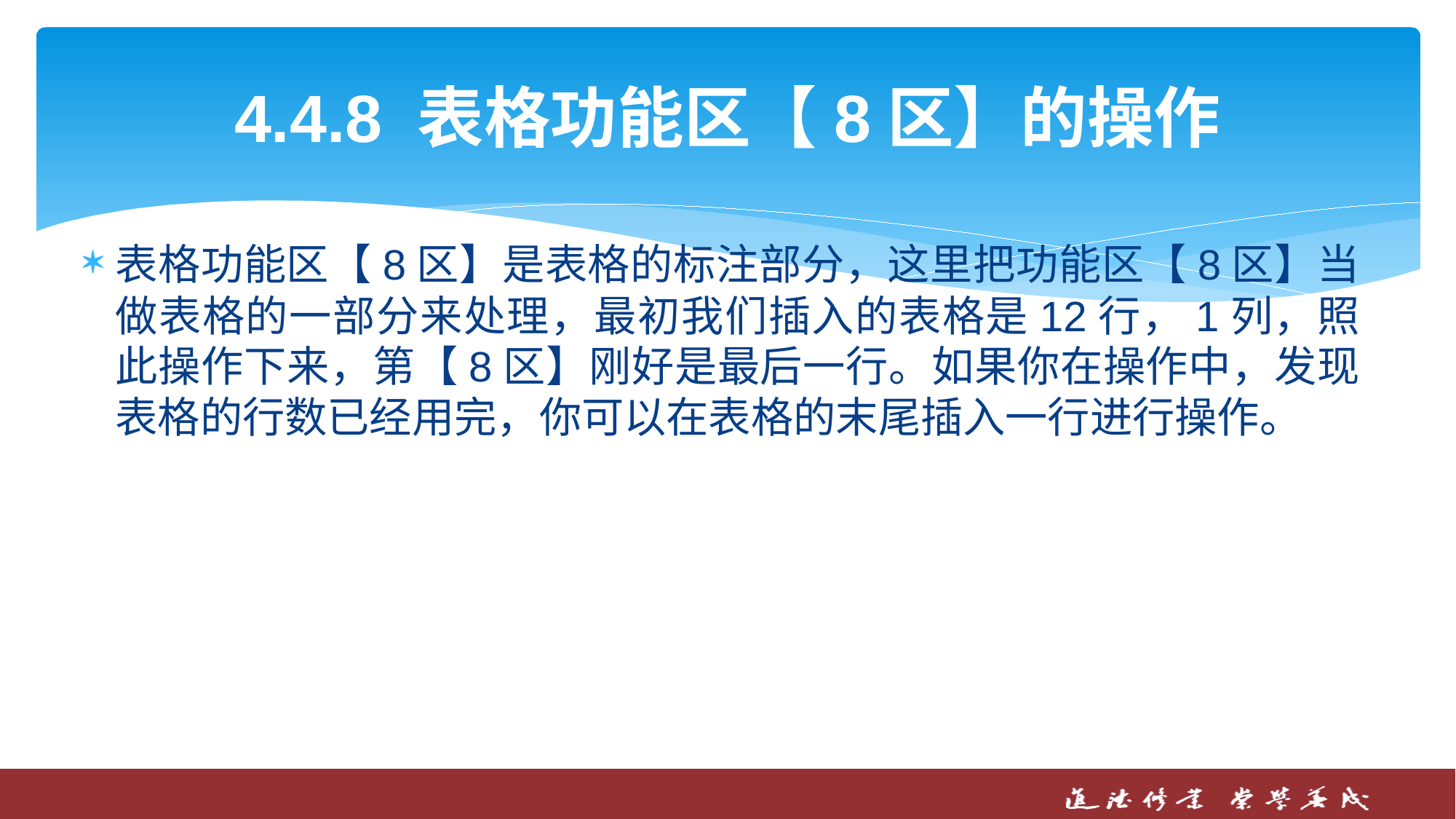

# 4.4.8 表格功能区【8区】的操作
表格功能区【8区】是表格的标注部分，这里把功能区【8区】当做表格的一部分来处理，最初我们插入的表格是12行，1列，照此操作下来，第【8区】刚好是最后一行。如果你在操作中，发现表格的行数已经用完，你可以在表格的末尾插入一行进行操作。